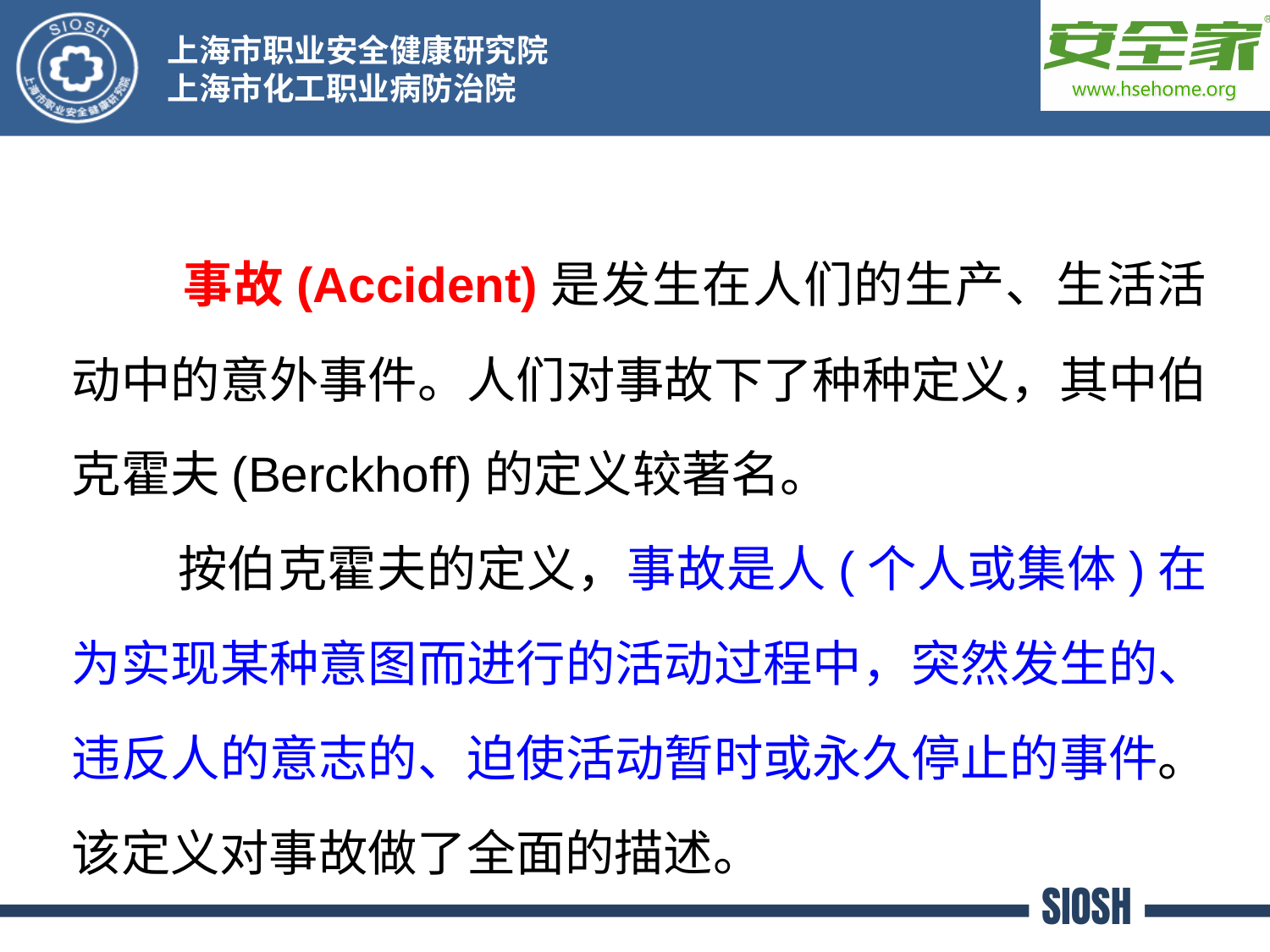

事故(Accident)是发生在人们的生产、生活活动中的意外事件。人们对事故下了种种定义，其中伯克霍夫(Berckhoff)的定义较著名。
        按伯克霍夫的定义，事故是人(个人或集体)在为实现某种意图而进行的活动过程中，突然发生的、违反人的意志的、迫使活动暂时或永久停止的事件。该定义对事故做了全面的描述。